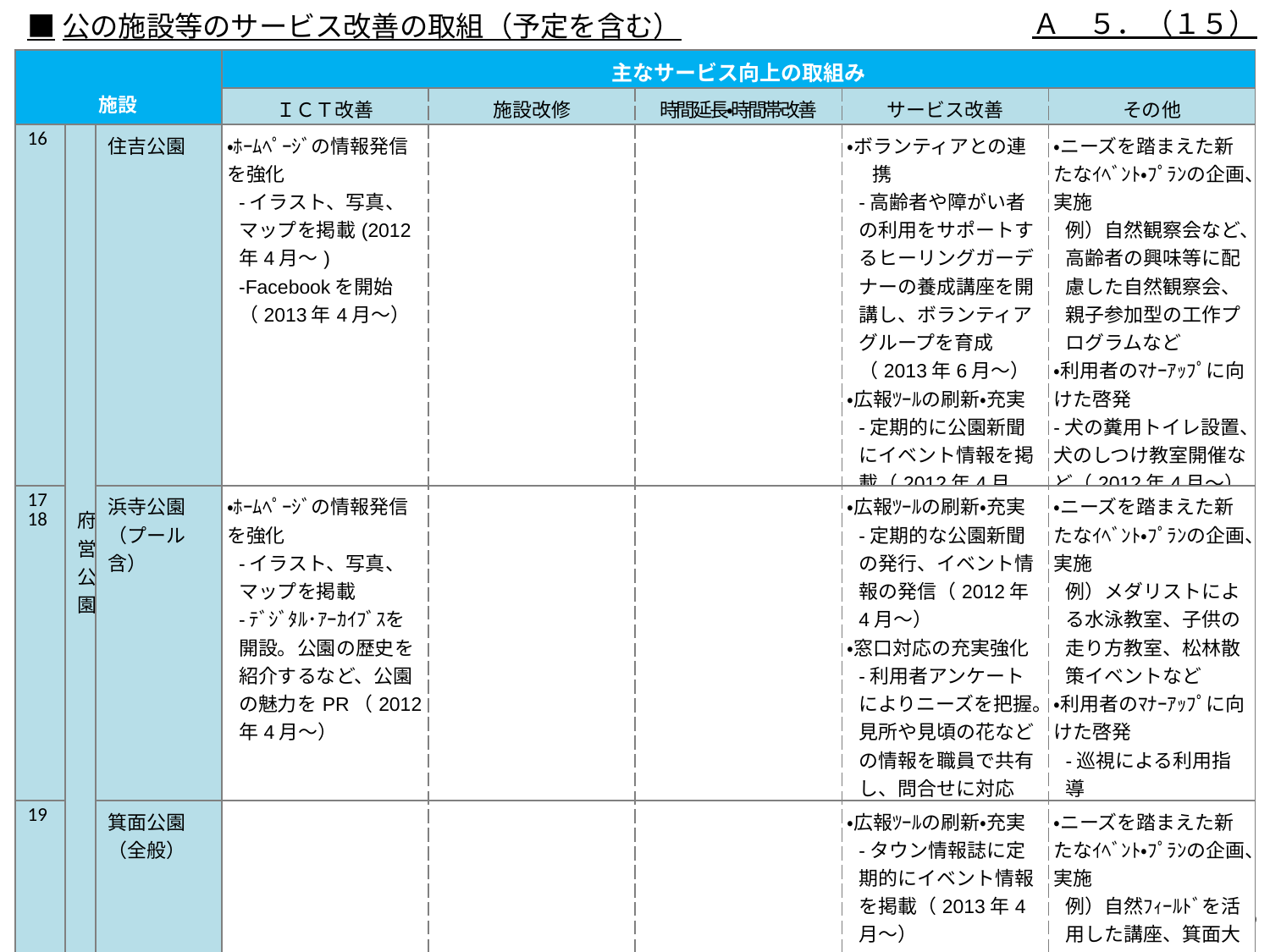

Ａ　５．（１５）
■公の施設等のサービス改善の取組（予定を含む）
| 施設 |  |  | 主なサービス向上の取組み |  |  |  |  |
| --- | --- | --- | --- | --- | --- | --- | --- |
|  |  |  | ＩＣＴ改善 | 施設改修 | 時間延長・時間帯改善 | サービス改善 | その他 |
| 16 | 府営公園 | 住吉公園 | ・ﾎｰﾑﾍﾟｰｼﾞの情報発信を強化 -イラスト、写真、マップを掲載(2012年4月～) -Facebookを開始（2013年4月～） |  |  | ・ボランティアとの連携 -高齢者や障がい者の利用をサポートするヒーリングガーデナーの養成講座を開講し、ボランティアグループを育成（2013年6月～） ・広報ﾂｰﾙの刷新・充実 -定期的に公園新聞にイベント情報を掲載（2012年4月～） | ・ニーズを踏まえた新たなｲﾍﾞﾝﾄ・ﾌﾟﾗﾝの企画、実施 例）自然観察会など、高齢者の興味等に配慮した自然観察会、親子参加型の工作プログラムなど ・利用者のﾏﾅｰｱｯﾌﾟに向けた啓発 -犬の糞用トイレ設置、犬のしつけ教室開催など（2012年4月～） |
| 17 18 |  | 浜寺公園 （プール含） | ・ﾎｰﾑﾍﾟｰｼﾞの情報発信を強化 -イラスト、写真、マップを掲載 -ﾃﾞｼﾞﾀﾙ･ｱｰｶｲﾌﾞｽを開設。公園の歴史を紹介するなど、公園の魅力をPR（2012年4月～） |  |  | ・広報ﾂｰﾙの刷新・充実 -定期的な公園新聞の発行、イベント情報の発信（2012年4月～） ・窓口対応の充実強化 -利用者アンケートによりニーズを把握。見所や見頃の花などの情報を職員で共有し、問合せに対応 | ・ニーズを踏まえた新たなｲﾍﾞﾝﾄ・ﾌﾟﾗﾝの企画、実施 例）メダリストによる水泳教室、子供の走り方教室、松林散策イベントなど ・利用者のﾏﾅｰｱｯﾌﾟに向けた啓発 -巡視による利用指導 -ﾎｰﾑﾍﾟｰｼﾞでの注意喚起 |
| 19 |  | 箕面公園 （全般） |  |  |  | ・広報ﾂｰﾙの刷新・充実 -タウン情報誌に定期的にイベント情報を掲載（2013年4月～） | ・ニーズを踏まえた新たなｲﾍﾞﾝﾄ・ﾌﾟﾗﾝの企画、実施 例）自然ﾌｨｰﾙﾄﾞを活用した講座、箕面大滝の音と光の映像ｼｮｰ・ﾓﾐｼﾞのﾗｲﾄｱｯﾌﾟなど |
39